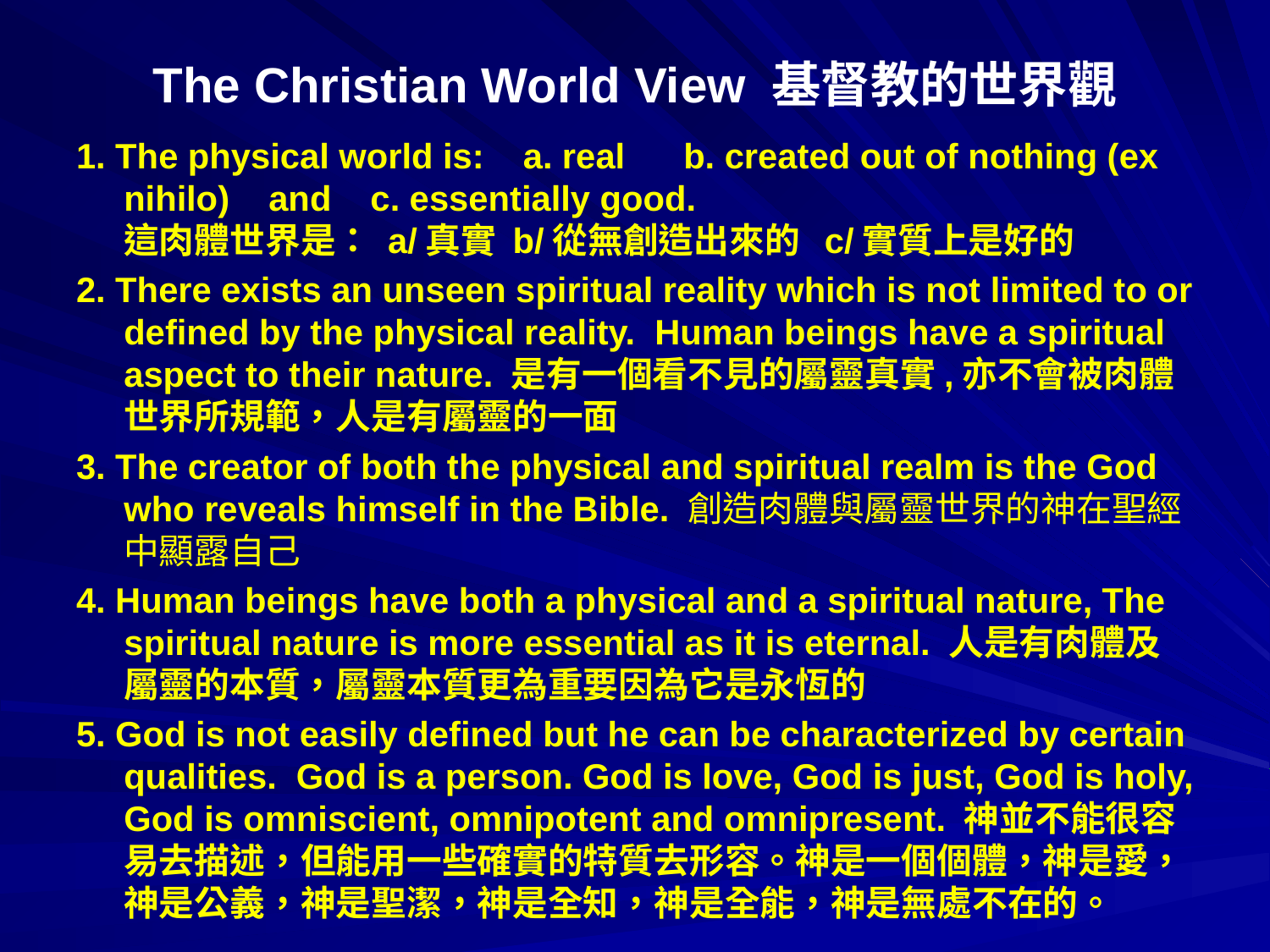

# The Christian World View 基督教的世界觀
1. The physical world is:    a. real      b. created out of nothing (ex nihilo)    and    c. essentially good.                                                這肉體世界是： a/真實 b/從無創造出來的  c/實質上是好的
2. There exists an unseen spiritual reality which is not limited to or defined by the physical reality.  Human beings have a spiritual aspect to their nature. 是有一個看不見的屬靈真實,亦不會被肉體世界所規範，人是有屬靈的一面
3. The creator of both the physical and spiritual realm is the God who reveals himself in the Bible. 創造肉體與屬靈世界的神在聖經中顯露自己
4. Human beings have both a physical and a spiritual nature, The spiritual nature is more essential as it is eternal. 人是有肉體及屬靈的本質，屬靈本質更為重要因為它是永恆的
5. God is not easily defined but he can be characterized by certain qualities.  God is a person. God is love, God is just, God is holy, God is omniscient, omnipotent and omnipresent. 神並不能很容易去描述，但能用一些確實的特質去形容。神是一個個體，神是愛，神是公義，神是聖潔，神是全知，神是全能，神是無處不在的。